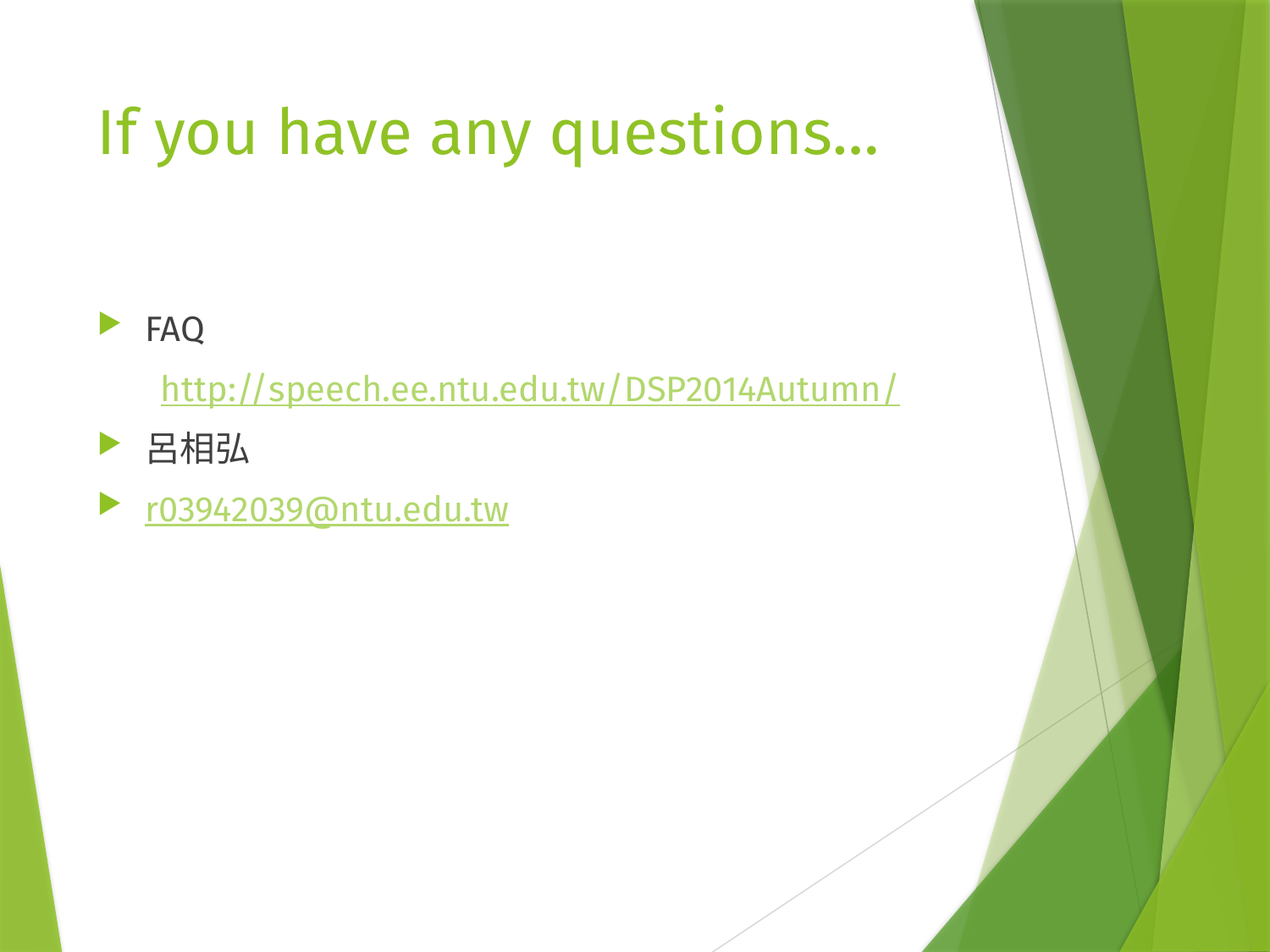

# If you have any questions…
FAQ
http://speech.ee.ntu.edu.tw/DSP2014Autumn/
呂相弘
r03942039@ntu.edu.tw